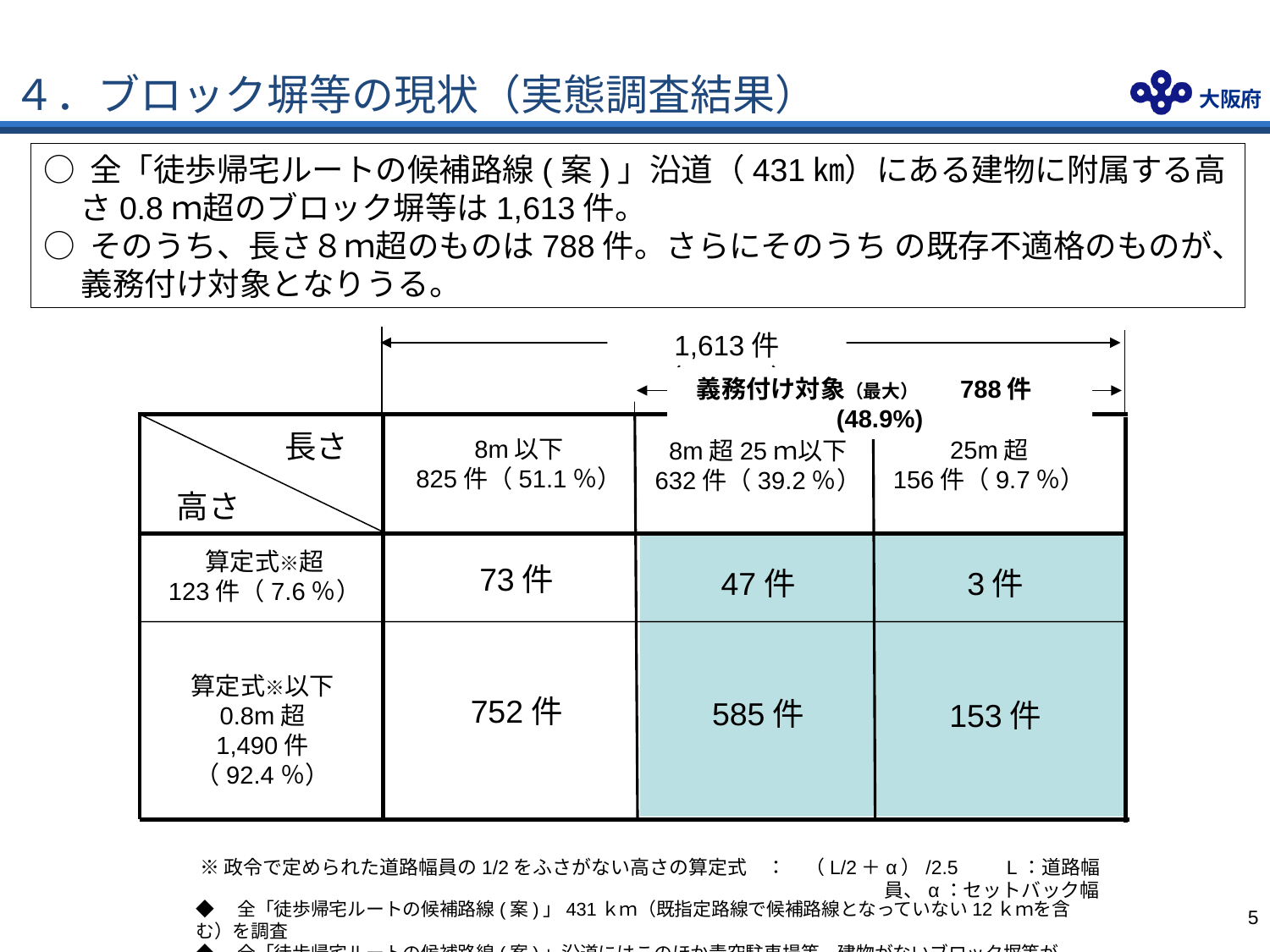

# ４．ブロック塀等の現状（実態調査結果）
○ 全「徒歩帰宅ルートの候補路線(案)」沿道（431㎞）にある建物に附属する高さ0.8ｍ超のブロック塀等は1,613件。
○ そのうち、長さ８ｍ超のものは788件。さらにそのうち の既存不適格のものが、義務付け対象となりうる。
1,613件（100％）
義務付け対象（最大）　　788件　(48.9%)
長さ
8m以下
825件（51.1％）
25m超
156件（9.7％）
8m超25ｍ以下
632件（39.2％）
高さ

算定式※超
123件（7.6％）

73件
3件
47件

算定式※以下
0.8m超
1,490件（92.4％）
752件
585件
153件
※政令で定められた道路幅員の1/2をふさがない高さの算定式　：　（L/2＋α）/2.5　　L：道路幅員、α：セットバック幅
◆　全「徒歩帰宅ルートの候補路線(案)」431ｋｍ（既指定路線で候補路線となっていない12ｋｍを含む）を調査
◆　全「徒歩帰宅ルートの候補路線(案)」沿道にはこのほか青空駐車場等、建物がないブロック塀等が151件ある

5